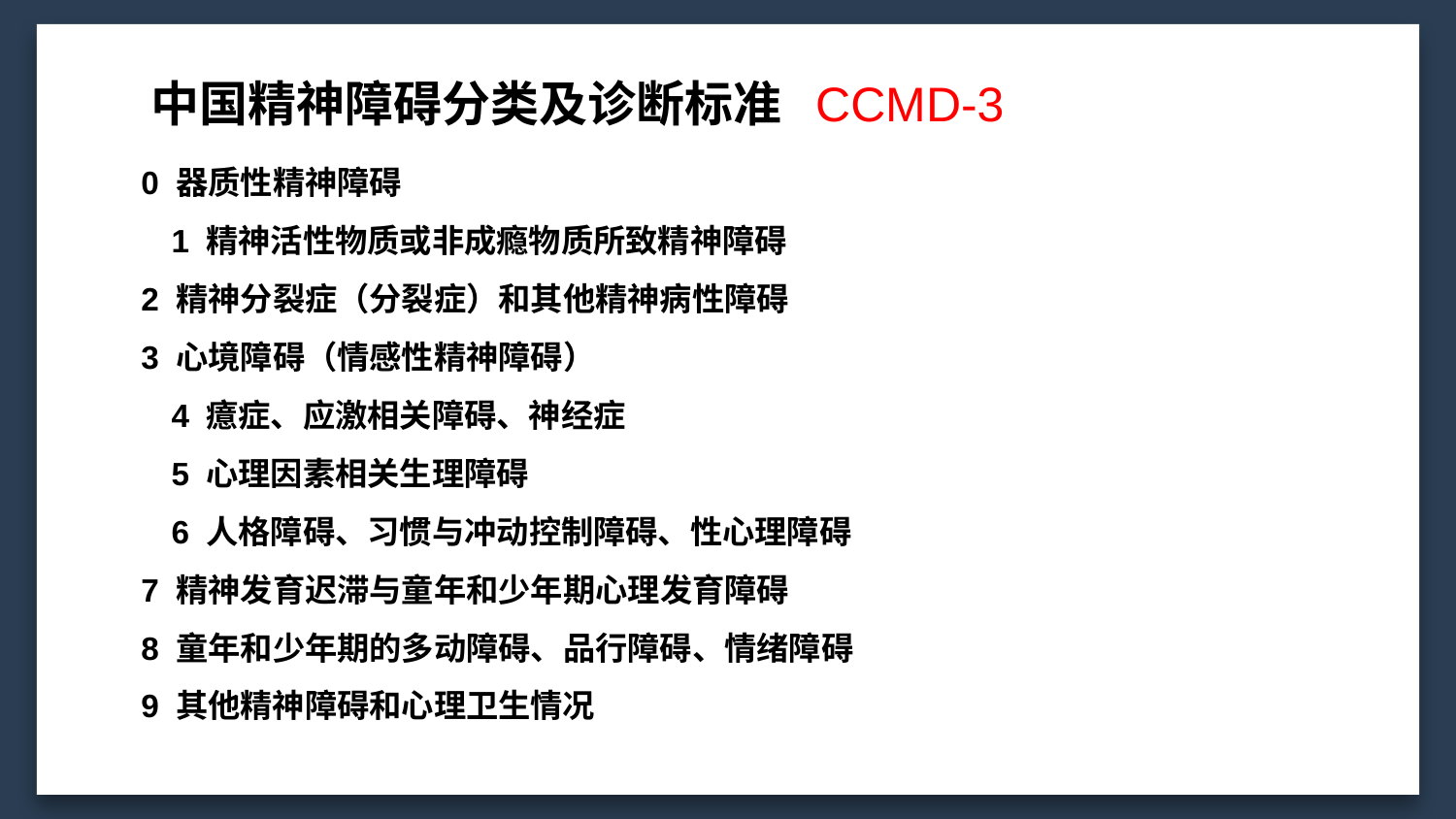

中国精神障碍分类及诊断标准  CCMD-3

      0 器质性精神障碍
   1 精神活性物质或非成瘾物质所致精神障碍
      2 精神分裂症（分裂症）和其他精神病性障碍
      3 心境障碍（情感性精神障碍）
   4 癔症、应激相关障碍、神经症
   5 心理因素相关生理障碍
   6 人格障碍、习惯与冲动控制障碍、性心理障碍
      7 精神发育迟滞与童年和少年期心理发育障碍
      8 童年和少年期的多动障碍、品行障碍、情绪障碍
      9 其他精神障碍和心理卫生情况